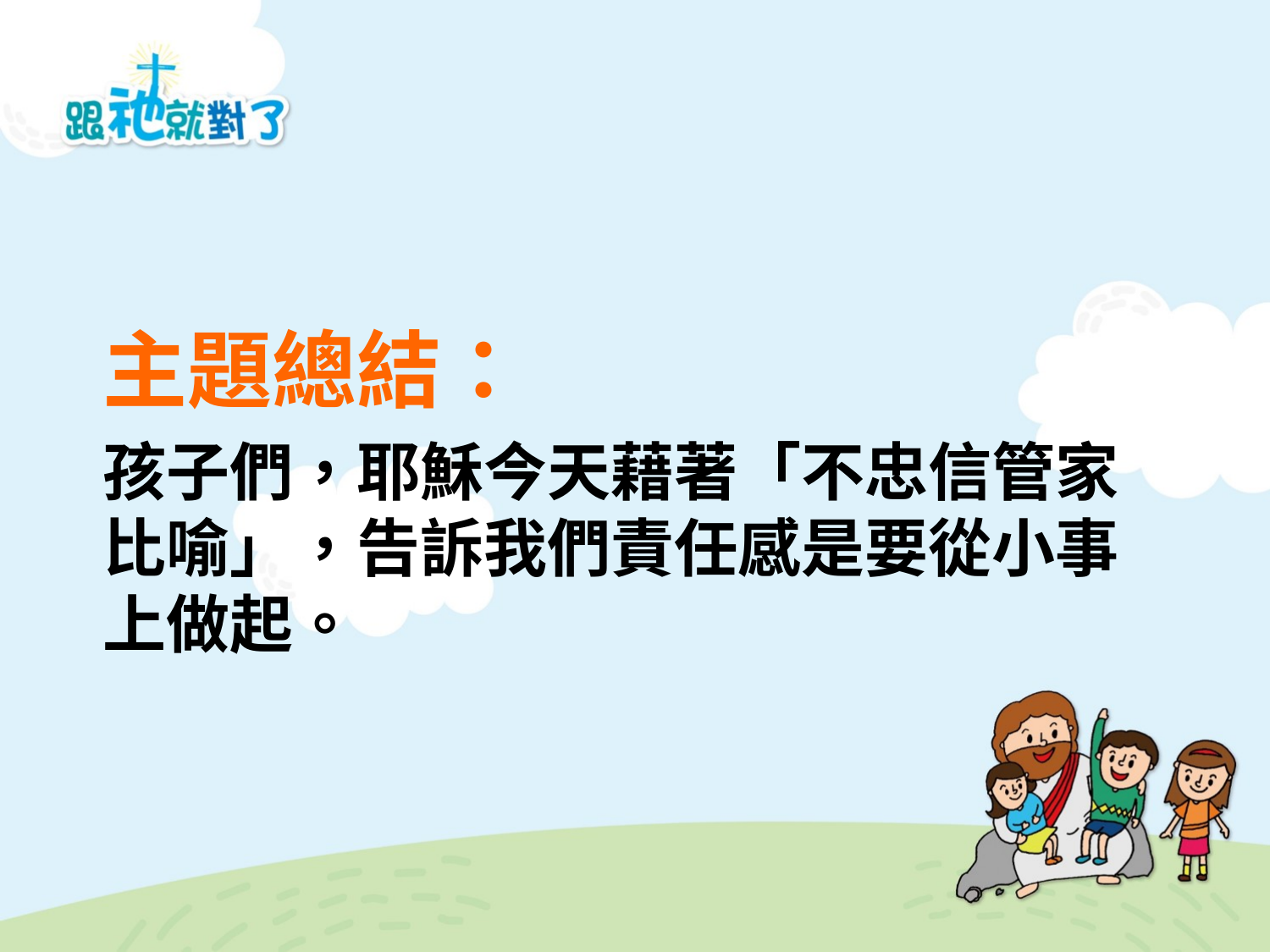

主題總結：
孩子們，耶穌今天藉著「不忠信管家比喻」，告訴我們責任感是要從小事上做起。